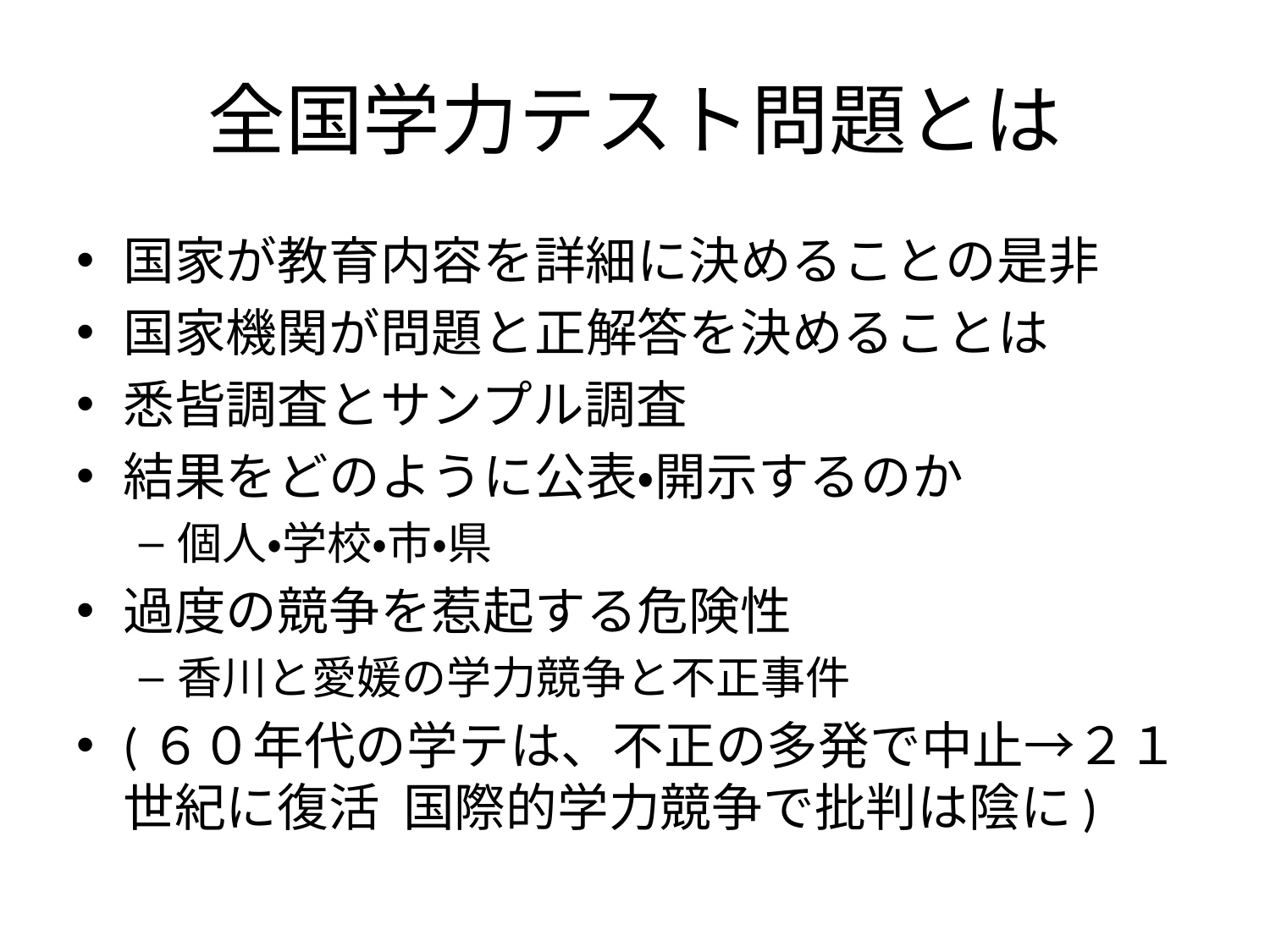

# 全国学力テスト問題とは
国家が教育内容を詳細に決めることの是非
国家機関が問題と正解答を決めることは
悉皆調査とサンプル調査
結果をどのように公表・開示するのか
個人・学校・市・県
過度の競争を惹起する危険性
香川と愛媛の学力競争と不正事件
(６０年代の学テは、不正の多発で中止→２１世紀に復活  国際的学力競争で批判は陰に)